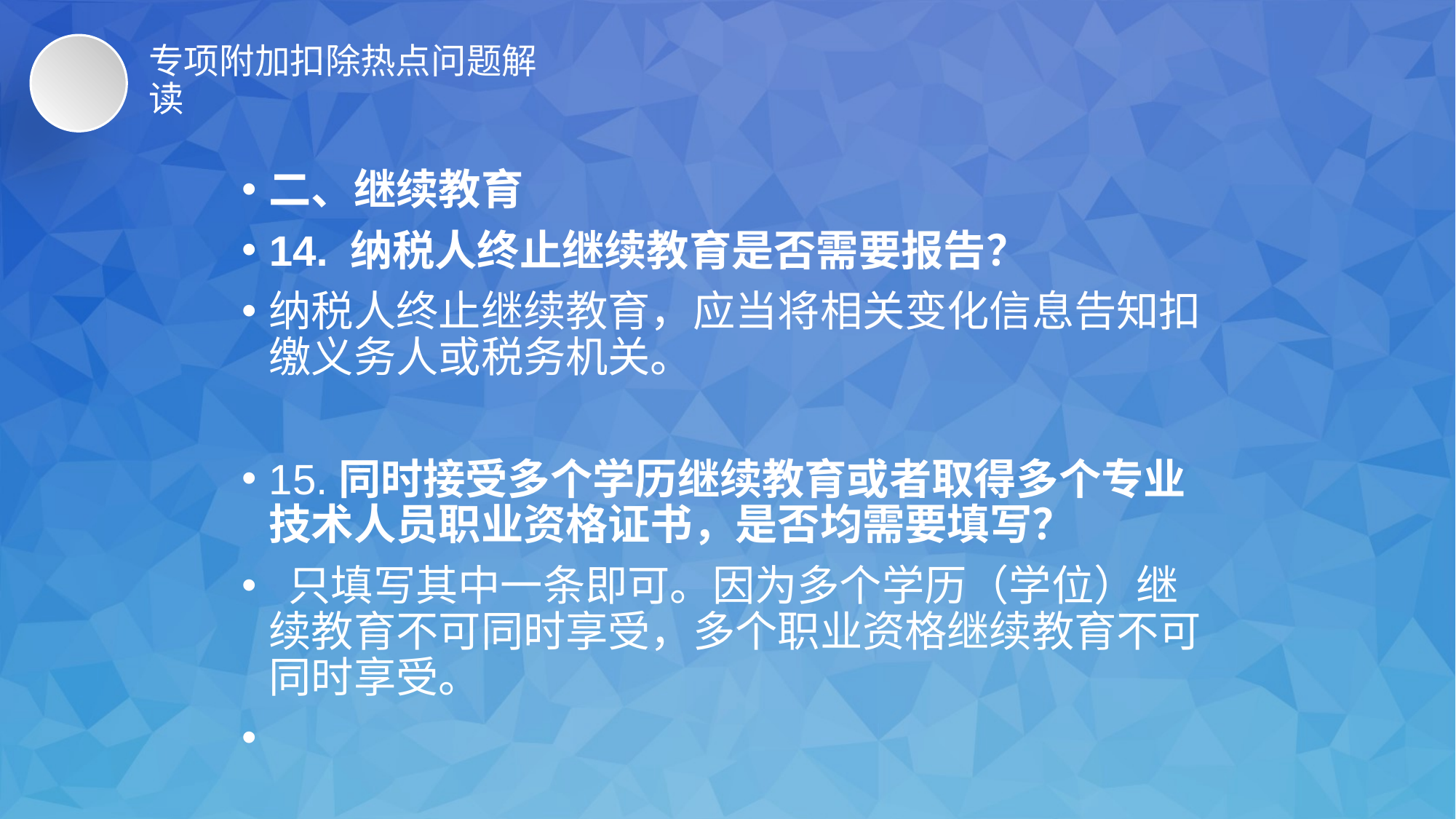

# 专项附加扣除热点问题解读
二、继续教育
14. 纳税人终止继续教育是否需要报告？
纳税人终止继续教育，应当将相关变化信息告知扣缴义务人或税务机关。

15.同时接受多个学历继续教育或者取得多个专业技术人员职业资格证书，是否均需要填写？
 只填写其中一条即可。因为多个学历（学位）继续教育不可同时享受，多个职业资格继续教育不可同时享受。